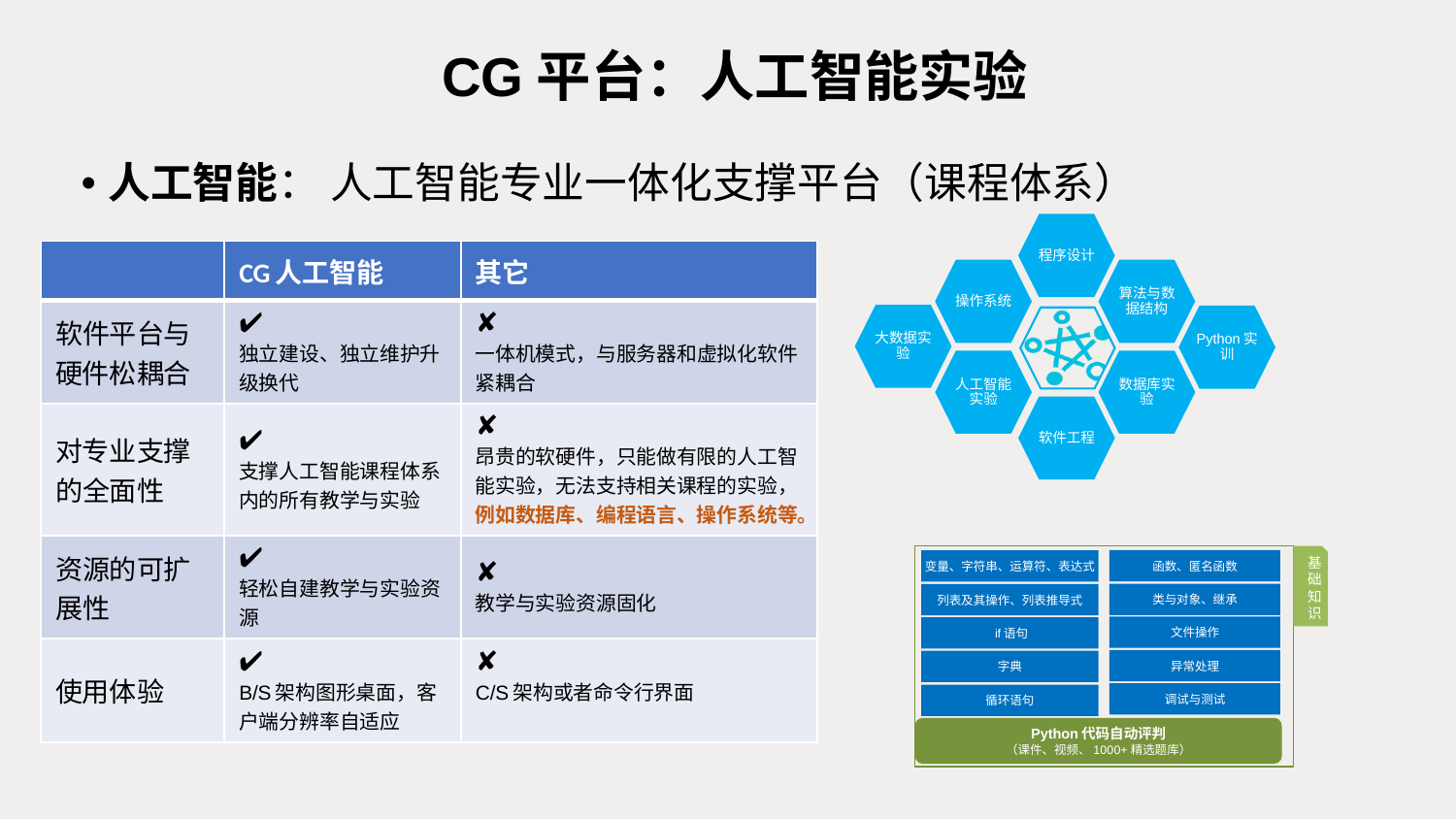

CG平台：人工智能实验
人工智能： 人工智能专业一体化支撑平台（课程体系）

程序设计

操作系统

算法与数据结构

大数据实验

Python实训

人工智能实验

数据库实验

软件工程
|  | CG人工智能 | 其它 |
| --- | --- | --- |
| 软件平台与硬件松耦合 | ✔ 独立建设、独立维护升级换代 | ✘ 一体机模式，与服务器和虚拟化软件紧耦合 |
| 对专业支撑的全面性 | ✔ 支撑人工智能课程体系内的所有教学与实验 | ✘ 昂贵的软硬件，只能做有限的人工智能实验，无法支持相关课程的实验，例如数据库、编程语言、操作系统等。 |
| 资源的可扩展性 | ✔ 轻松自建教学与实验资源 | ✘ 教学与实验资源固化 |
| 使用体验 | ✔ B/S架构图形桌面，客户端分辨率自适应 | ✘ C/S架构或者命令行界面 |

基础知识
函数、匿名函数
变量、字符串、运算符、表达式
类与对象、继承
列表及其操作、列表推导式
文件操作
 if语句
异常处理
字典
调试与测试
循环语句
Python代码自动评判
（课件、视频、1000+精选题库）